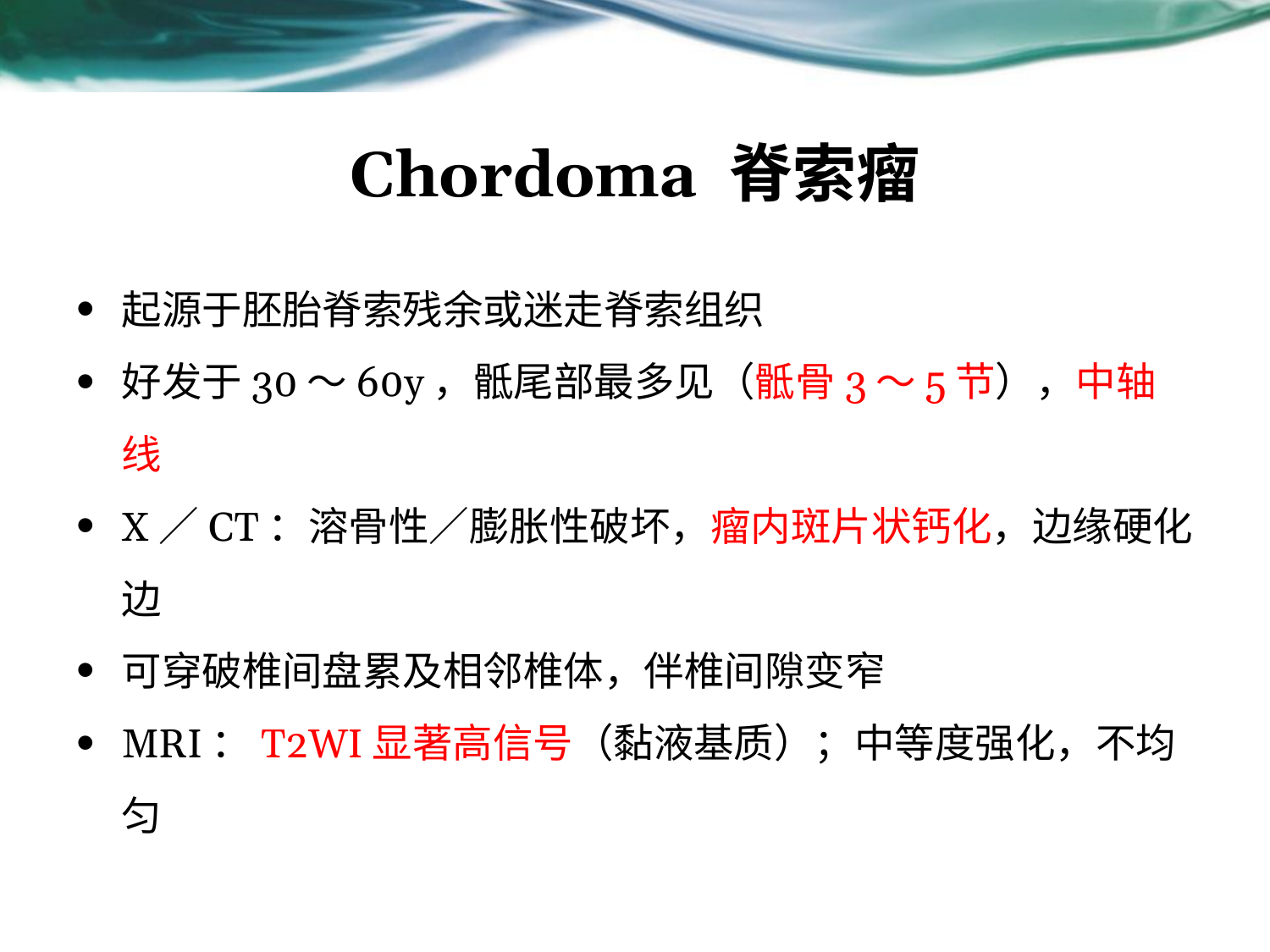

# Chordoma 脊索瘤
起源于胚胎脊索残余或迷走脊索组织
好发于30～60y，骶尾部最多见（骶骨3～5节），中轴线
X／CT：溶骨性／膨胀性破坏，瘤内斑片状钙化，边缘硬化边
可穿破椎间盘累及相邻椎体，伴椎间隙变窄
MRI：T2WI显著高信号（黏液基质）；中等度强化，不均匀